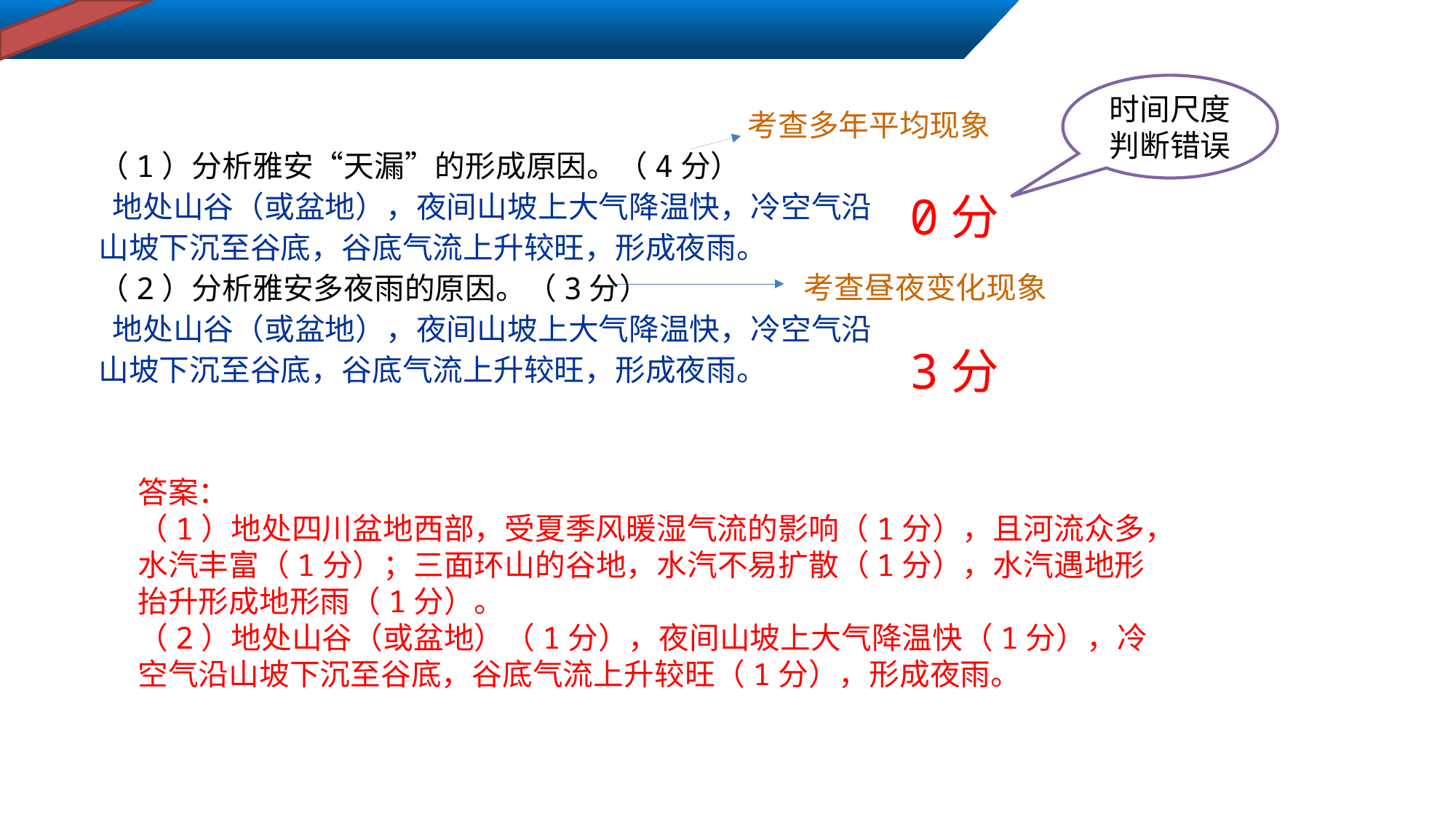

时间尺度判断错误
考查多年平均现象
（1）分析雅安“天漏”的形成原因。（4分）
 地处山谷（或盆地），夜间山坡上大气降温快，冷空气沿山坡下沉至谷底，谷底气流上升较旺，形成夜雨。
（2）分析雅安多夜雨的原因。（3分）
 地处山谷（或盆地），夜间山坡上大气降温快，冷空气沿山坡下沉至谷底，谷底气流上升较旺，形成夜雨。
0分
考查昼夜变化现象
3分
答案：
（1）地处四川盆地西部，受夏季风暖湿气流的影响（1分），且河流众多，水汽丰富（1分）；三面环山的谷地，水汽不易扩散（1分），水汽遇地形抬升形成地形雨（1分）。
（2）地处山谷（或盆地）（1分），夜间山坡上大气降温快（1分），冷空气沿山坡下沉至谷底，谷底气流上升较旺（1分），形成夜雨。